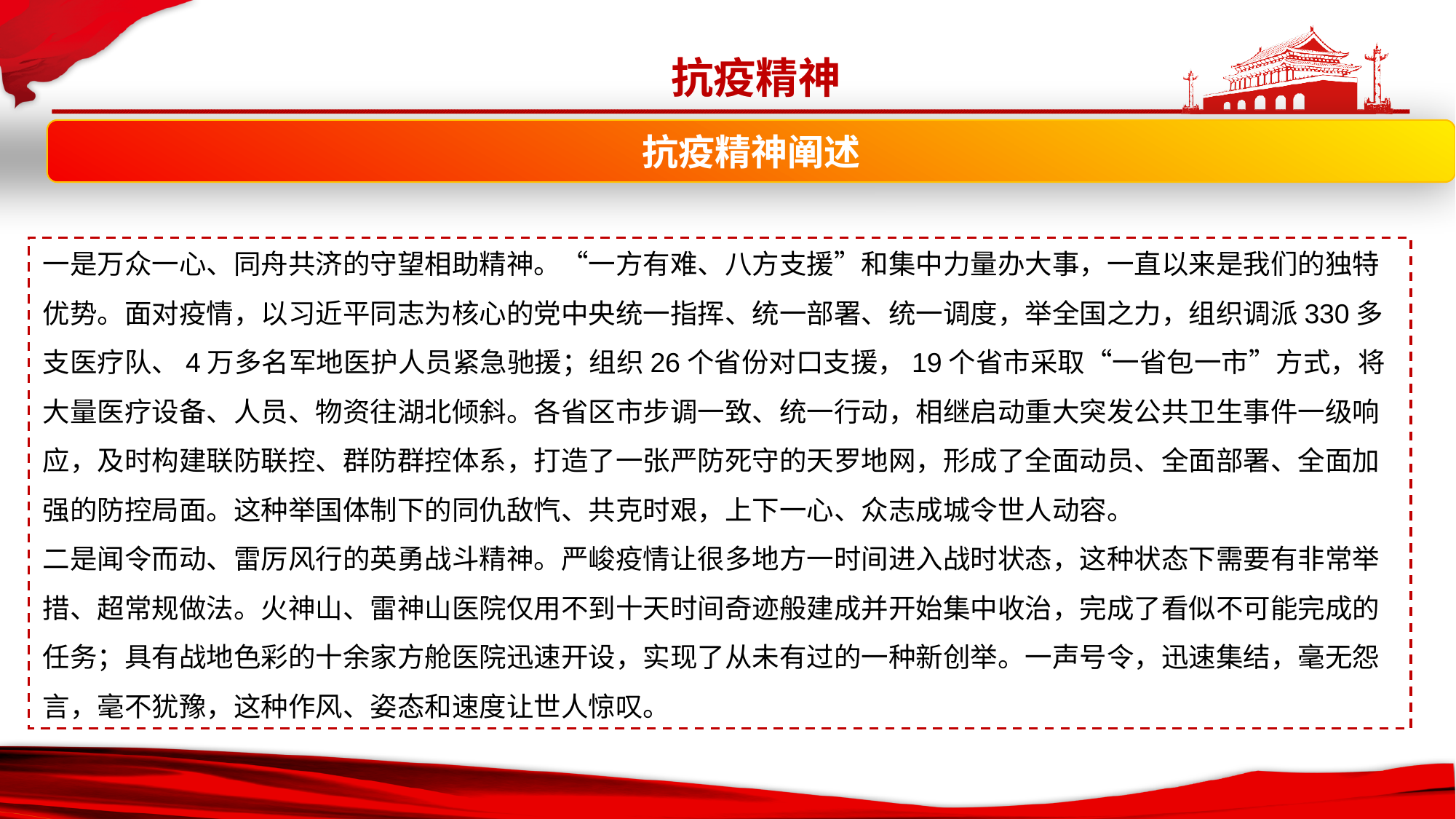

抗疫精神
抗疫精神阐述
一是万众一心、同舟共济的守望相助精神。“一方有难、八方支援”和集中力量办大事，一直以来是我们的独特优势。面对疫情，以习近平同志为核心的党中央统一指挥、统一部署、统一调度，举全国之力，组织调派330多支医疗队、4万多名军地医护人员紧急驰援；组织26个省份对口支援，19个省市采取“一省包一市”方式，将大量医疗设备、人员、物资往湖北倾斜。各省区市步调一致、统一行动，相继启动重大突发公共卫生事件一级响应，及时构建联防联控、群防群控体系，打造了一张严防死守的天罗地网，形成了全面动员、全面部署、全面加强的防控局面。这种举国体制下的同仇敌忾、共克时艰，上下一心、众志成城令世人动容。
二是闻令而动、雷厉风行的英勇战斗精神。严峻疫情让很多地方一时间进入战时状态，这种状态下需要有非常举措、超常规做法。火神山、雷神山医院仅用不到十天时间奇迹般建成并开始集中收治，完成了看似不可能完成的任务；具有战地色彩的十余家方舱医院迅速开设，实现了从未有过的一种新创举。一声号令，迅速集结，毫无怨言，毫不犹豫，这种作风、姿态和速度让世人惊叹。